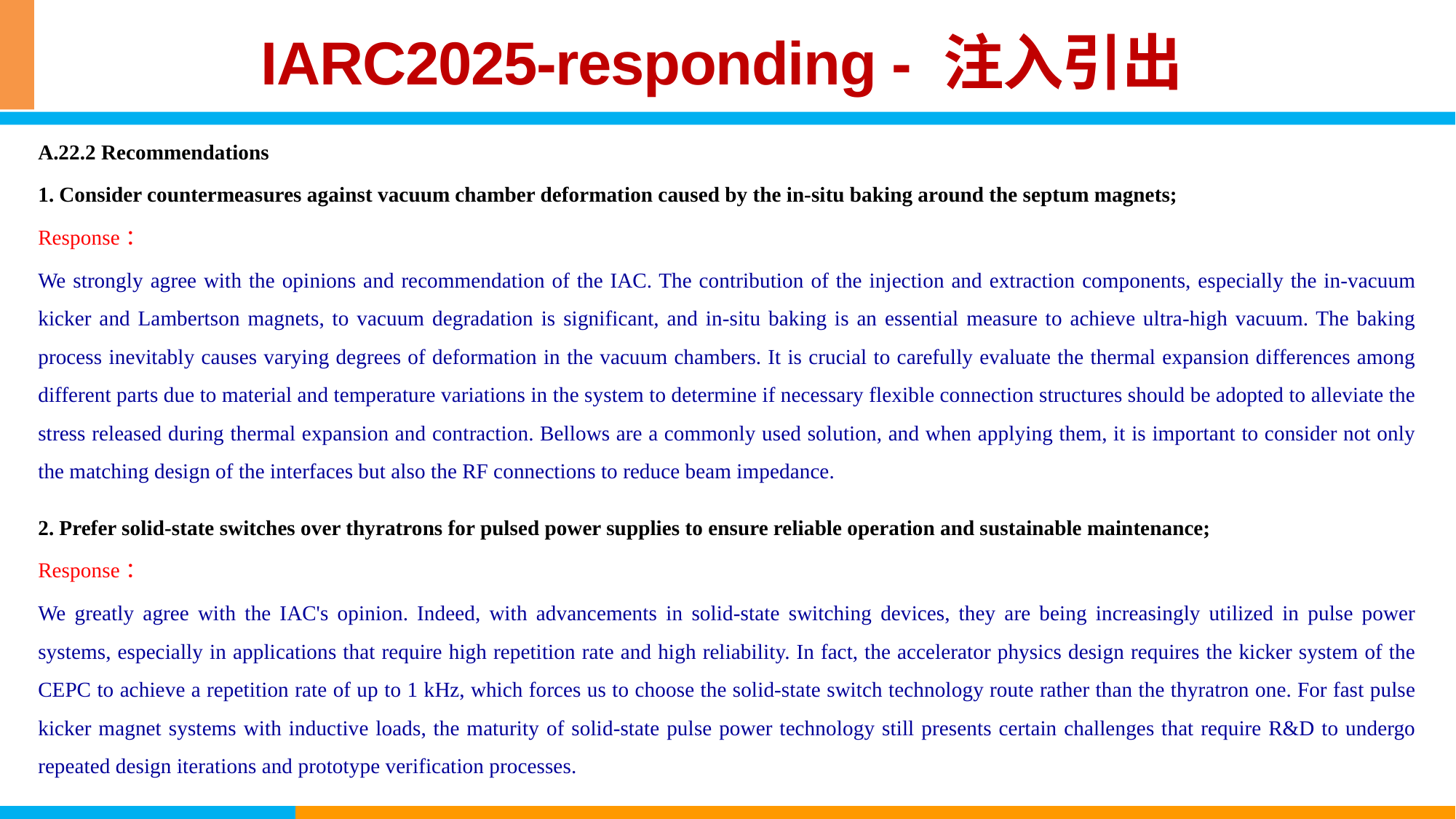

IARC2025-responding - 注入引出
A.22.2 Recommendations
1. Consider countermeasures against vacuum chamber deformation caused by the in-situ baking around the septum magnets;
Response：
We strongly agree with the opinions and recommendation of the IAC. The contribution of the injection and extraction components, especially the in-vacuum kicker and Lambertson magnets, to vacuum degradation is significant, and in-situ baking is an essential measure to achieve ultra-high vacuum. The baking process inevitably causes varying degrees of deformation in the vacuum chambers. It is crucial to carefully evaluate the thermal expansion differences among different parts due to material and temperature variations in the system to determine if necessary flexible connection structures should be adopted to alleviate the stress released during thermal expansion and contraction. Bellows are a commonly used solution, and when applying them, it is important to consider not only the matching design of the interfaces but also the RF connections to reduce beam impedance.
2. Prefer solid-state switches over thyratrons for pulsed power supplies to ensure reliable operation and sustainable maintenance;
Response：
We greatly agree with the IAC's opinion. Indeed, with advancements in solid-state switching devices, they are being increasingly utilized in pulse power systems, especially in applications that require high repetition rate and high reliability. In fact, the accelerator physics design requires the kicker system of the CEPC to achieve a repetition rate of up to 1 kHz, which forces us to choose the solid-state switch technology route rather than the thyratron one. For fast pulse kicker magnet systems with inductive loads, the maturity of solid-state pulse power technology still presents certain challenges that require R&D to undergo repeated design iterations and prototype verification processes.